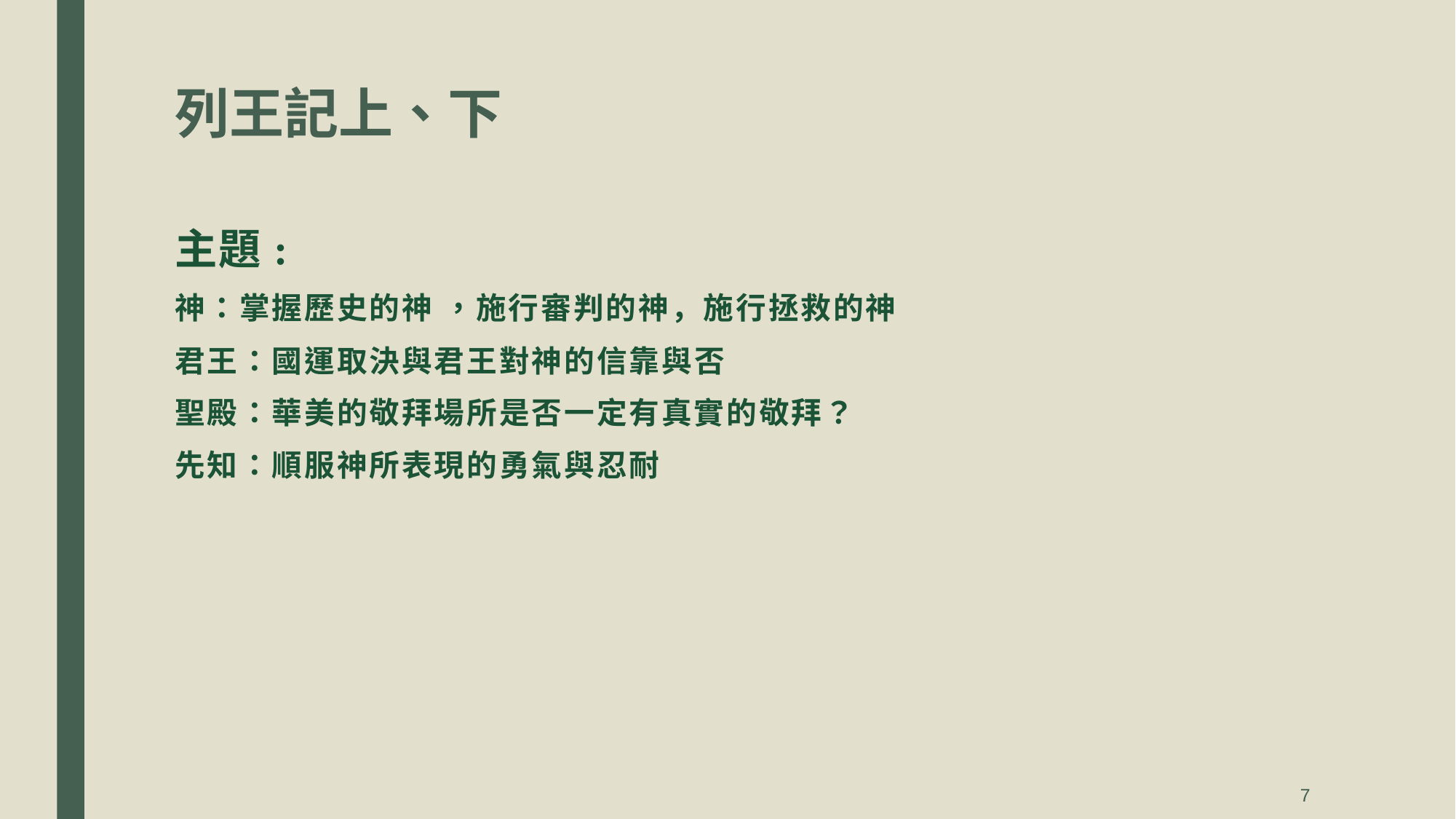

# 列王記上、下
主題:
神：掌握歷史的神 ，施行審判的神，施行拯救的神
君王：國運取決與君王對神的信靠與否
聖殿：華美的敬拜場所是否一定有真實的敬拜？
先知：順服神所表現的勇氣與忍耐
7